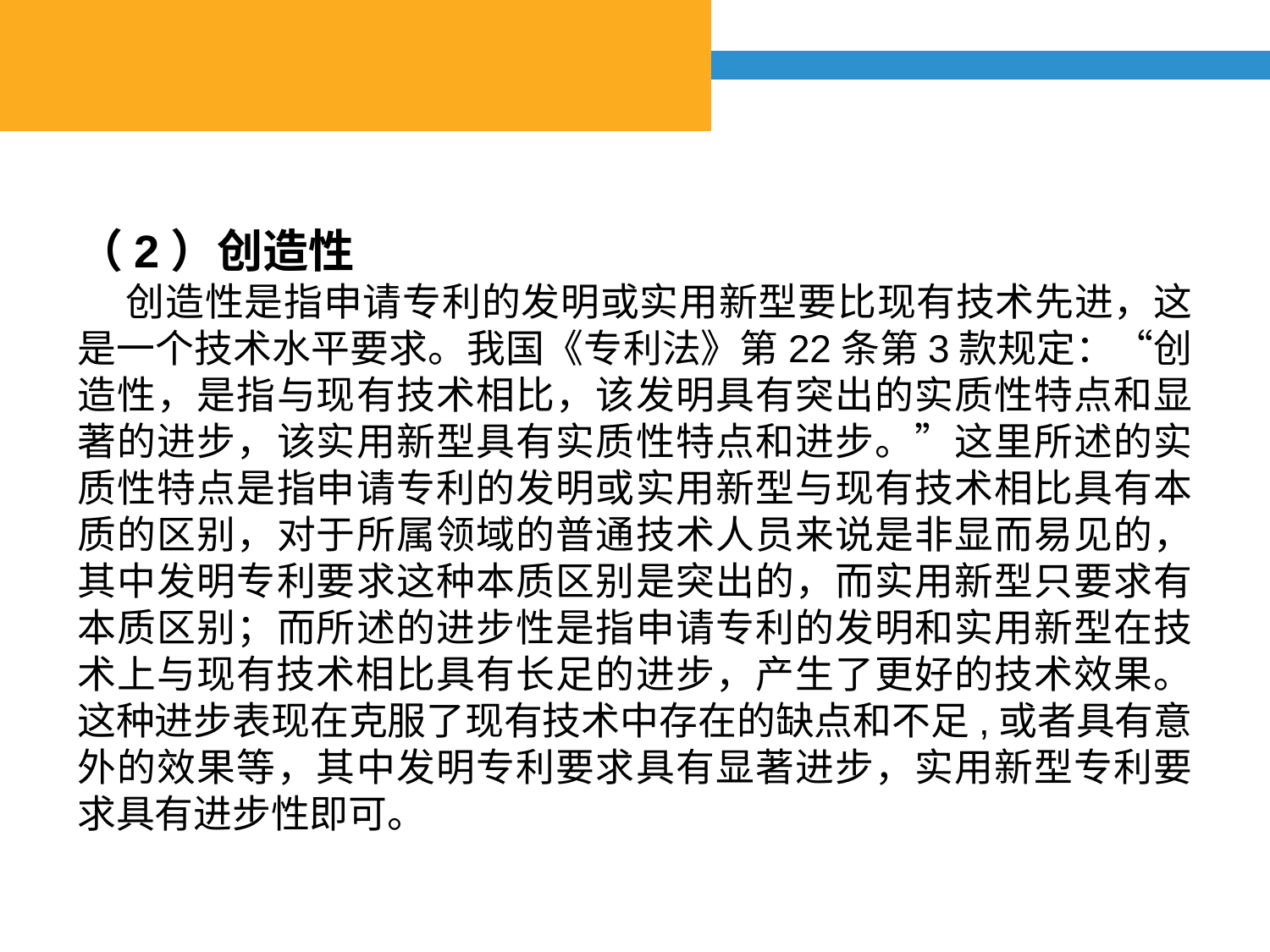

（2）创造性
    创造性是指申请专利的发明或实用新型要比现有技术先进，这是一个技术水平要求。我国《专利法》第22条第3款规定：“创造性，是指与现有技术相比，该发明具有突出的实质性特点和显著的进步，该实用新型具有实质性特点和进步。”这里所述的实质性特点是指申请专利的发明或实用新型与现有技术相比具有本质的区别，对于所属领域的普通技术人员来说是非显而易见的，其中发明专利要求这种本质区别是突出的，而实用新型只要求有本质区别；而所述的进步性是指申请专利的发明和实用新型在技术上与现有技术相比具有长足的进步，产生了更好的技术效果。这种进步表现在克服了现有技术中存在的缺点和不足,或者具有意外的效果等，其中发明专利要求具有显著进步，实用新型专利要求具有进步性即可。